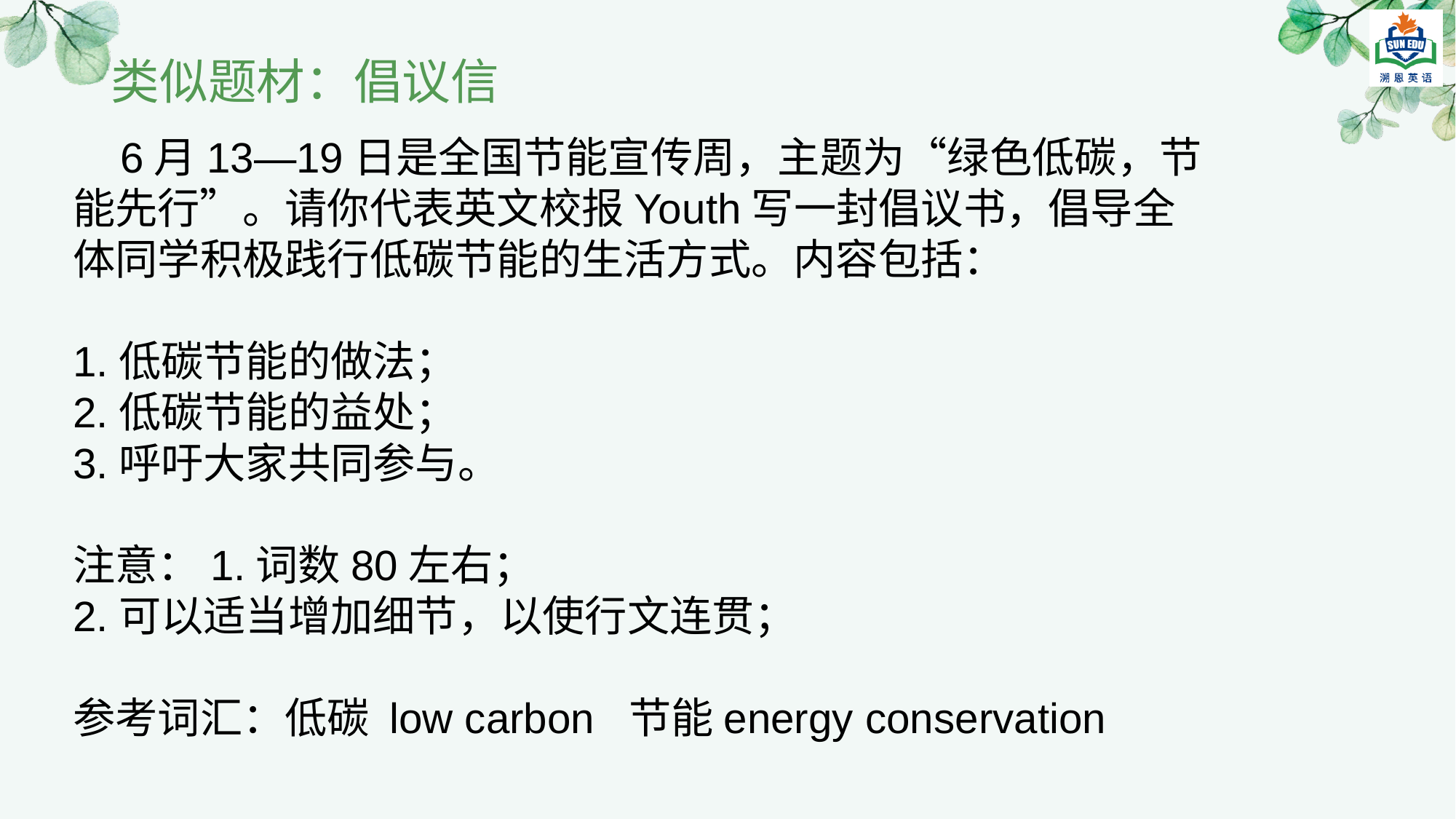

# 类似题材：倡议信
    6月13—19日是全国节能宣传周，主题为“绿色低碳，节能先行”。请你代表英文校报Youth写一封倡议书，倡导全体同学积极践行低碳节能的生活方式。内容包括：

1.低碳节能的做法；
2.低碳节能的益处；
3.呼吁大家共同参与。

注意：1.词数80左右；
2.可以适当增加细节，以使行文连贯；

参考词汇：低碳 low carbon  节能energy conservation